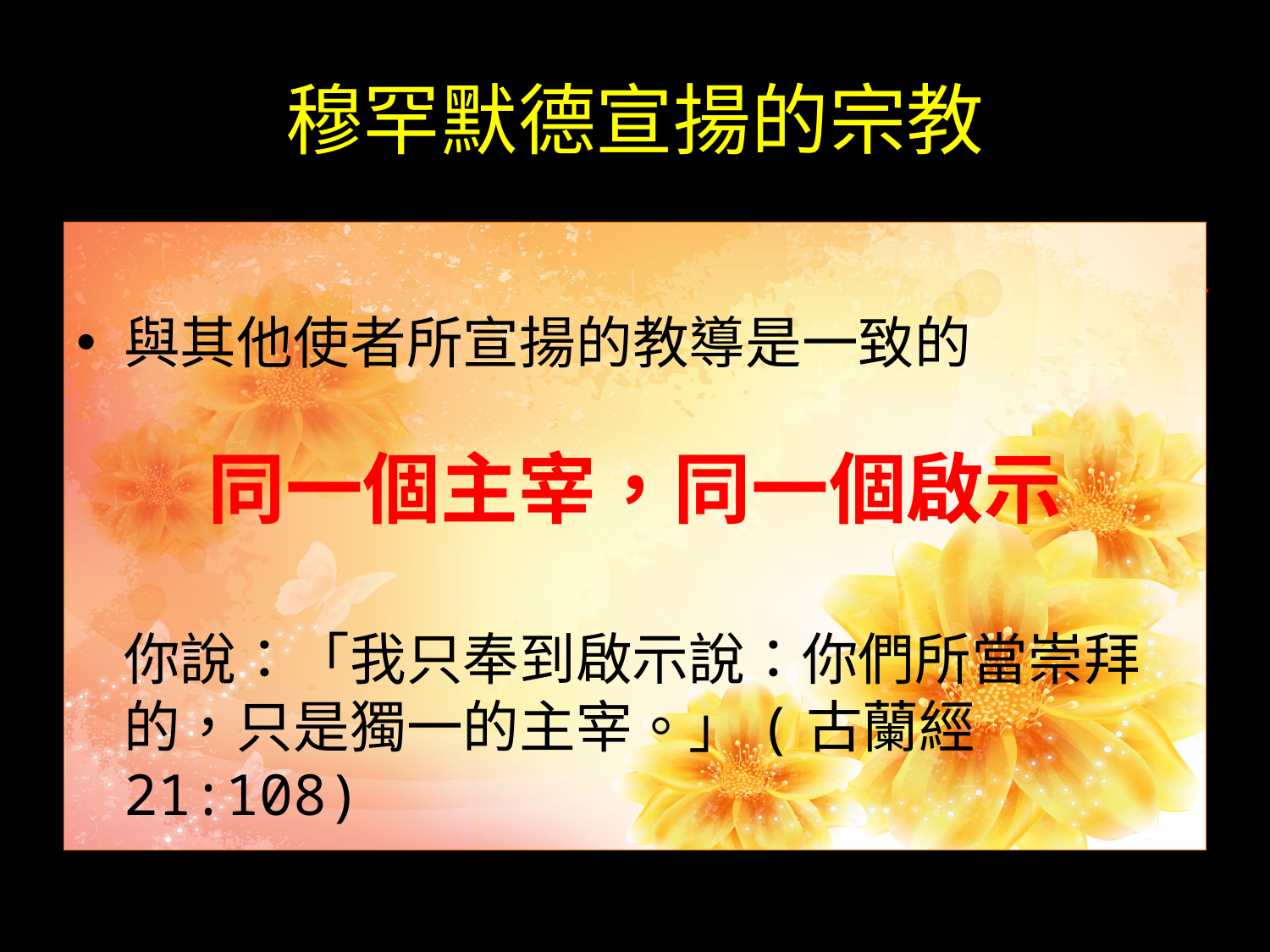

# 穆罕默德宣揚的宗教

與其他使者所宣揚的教導是一致的

同一個主宰，同一個啟示

	你說：「我只奉到啟示說：你們所當崇拜的，只是獨一的主宰。」(古蘭經21:108)